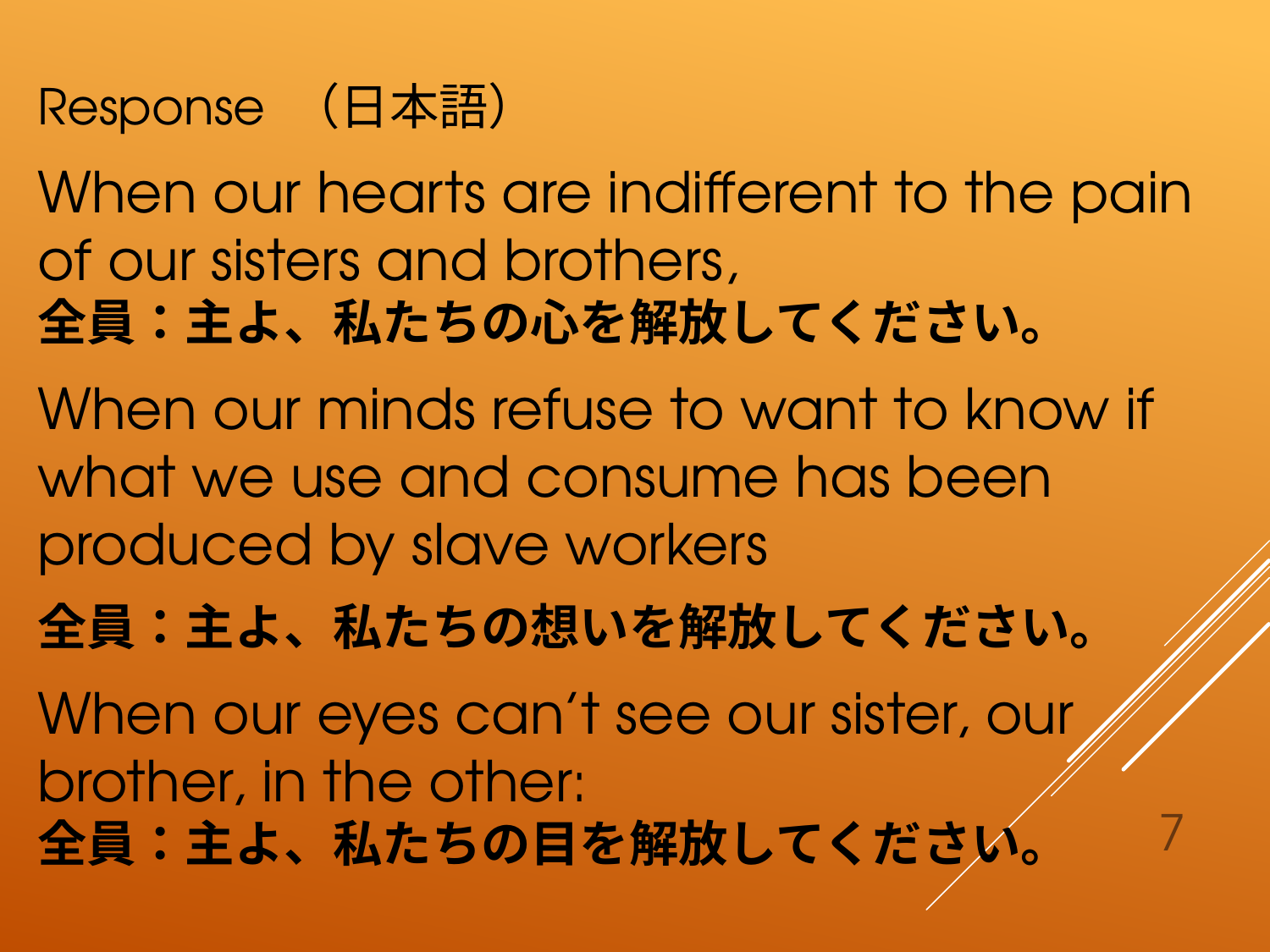

Response （日本語）
When our hearts are indifferent to the pain of our sisters and brothers,
全員：主よ、私たちの心を解放してください。
When our minds refuse to want to know if what we use and consume has been produced by slave workers
全員：主よ、私たちの想いを解放してください。
When our eyes can’t see our sister, our brother, in the other:
全員：主よ、私たちの目を解放してください。

7